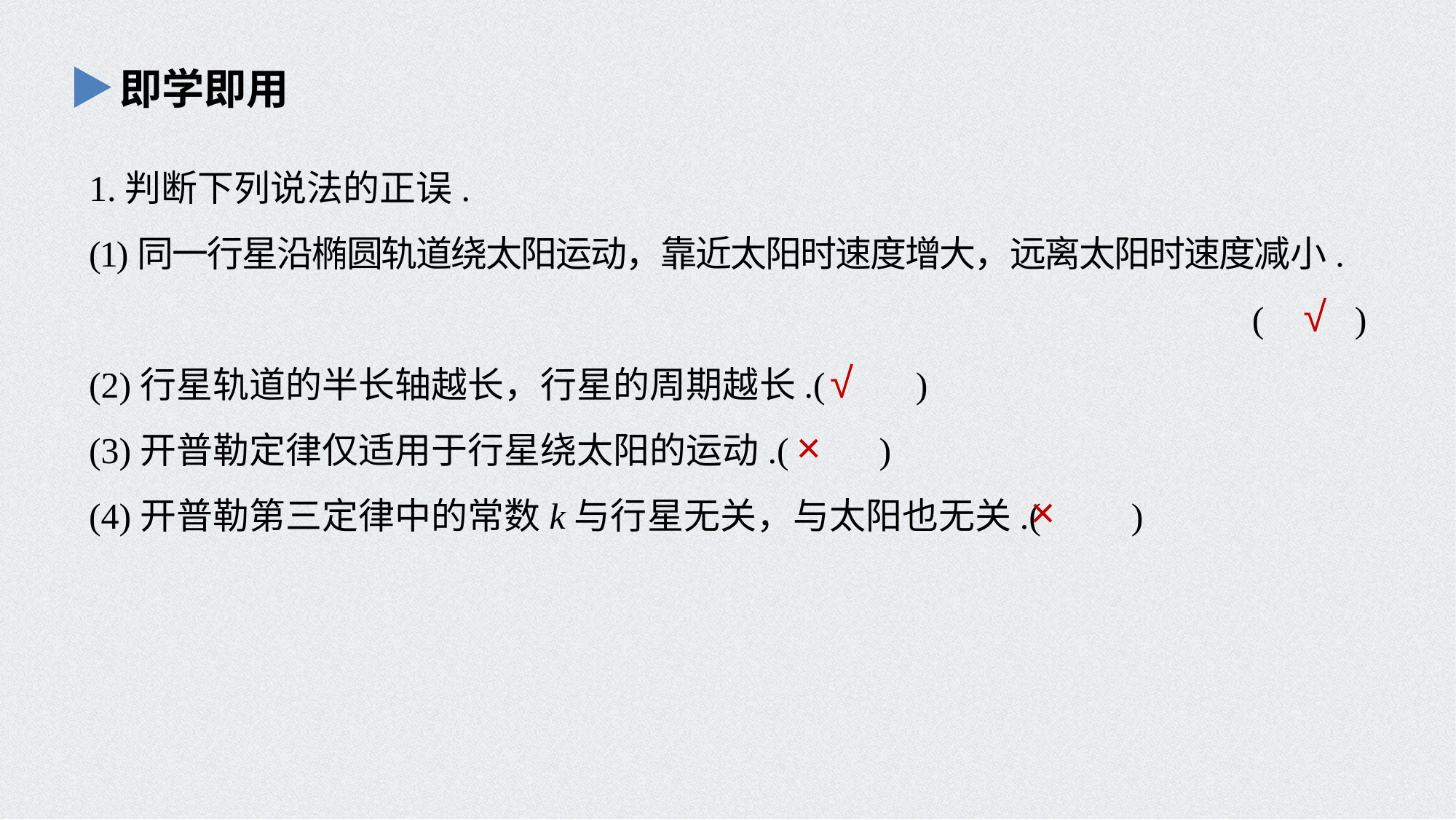

即学即用

1.判断下列说法的正误.
(1)同一行星沿椭圆轨道绕太阳运动，靠近太阳时速度增大，远离太阳时速度减小.
(　　)
(2)行星轨道的半长轴越长，行星的周期越长.(　　)
(3)开普勒定律仅适用于行星绕太阳的运动.(　　)
(4)开普勒第三定律中的常数k与行星无关，与太阳也无关.(　　)
√
√
×
×